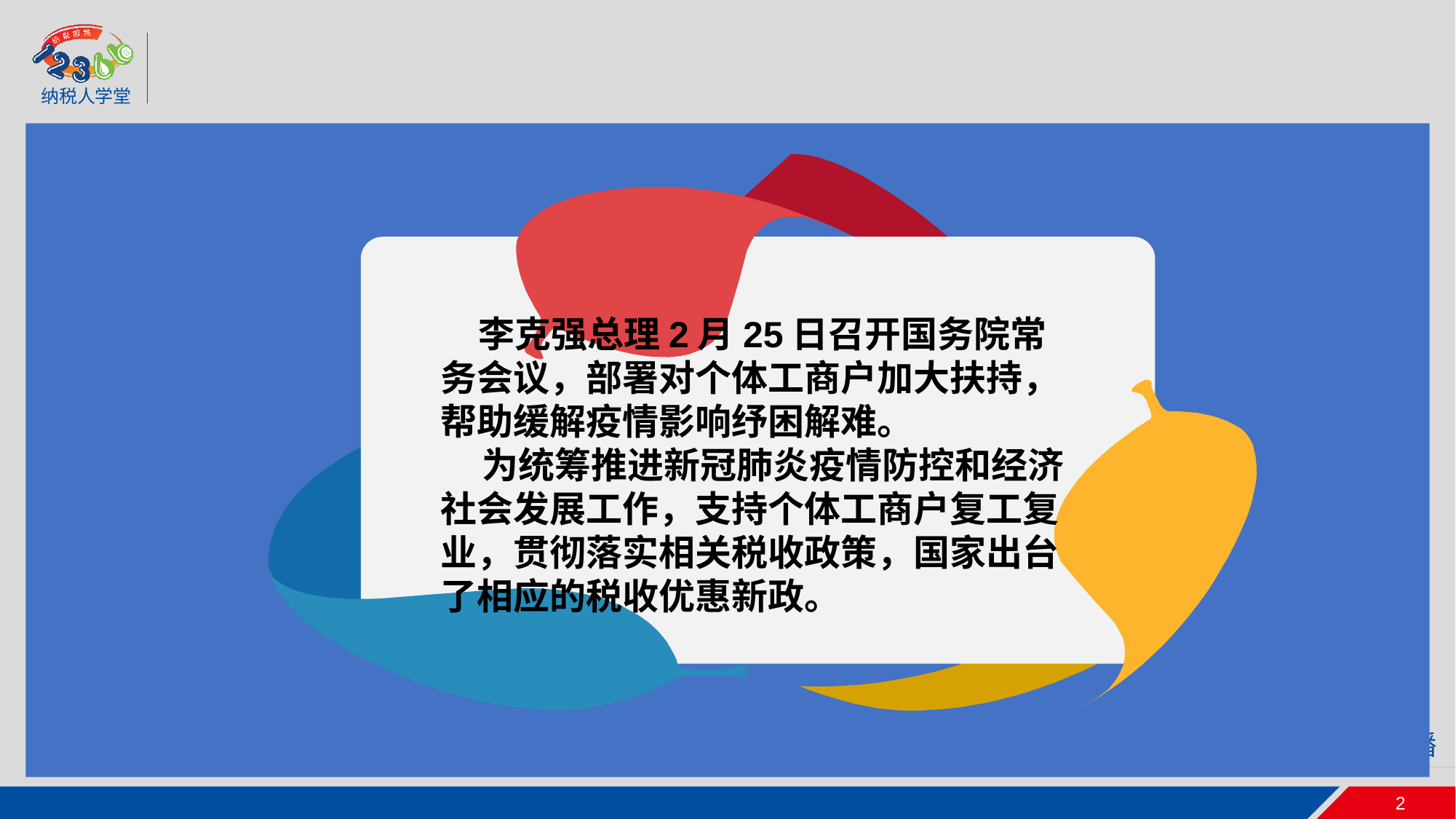

李克强总理2月25日召开国务院常务会议，部署对个体工商户加大扶持，帮助缓解疫情影响纾困解难。
    为统筹推进新冠肺炎疫情防控和经济社会发展工作，支持个体工商户复工复业，贯彻落实相关税收政策，国家出台了相应的税收优惠新政。